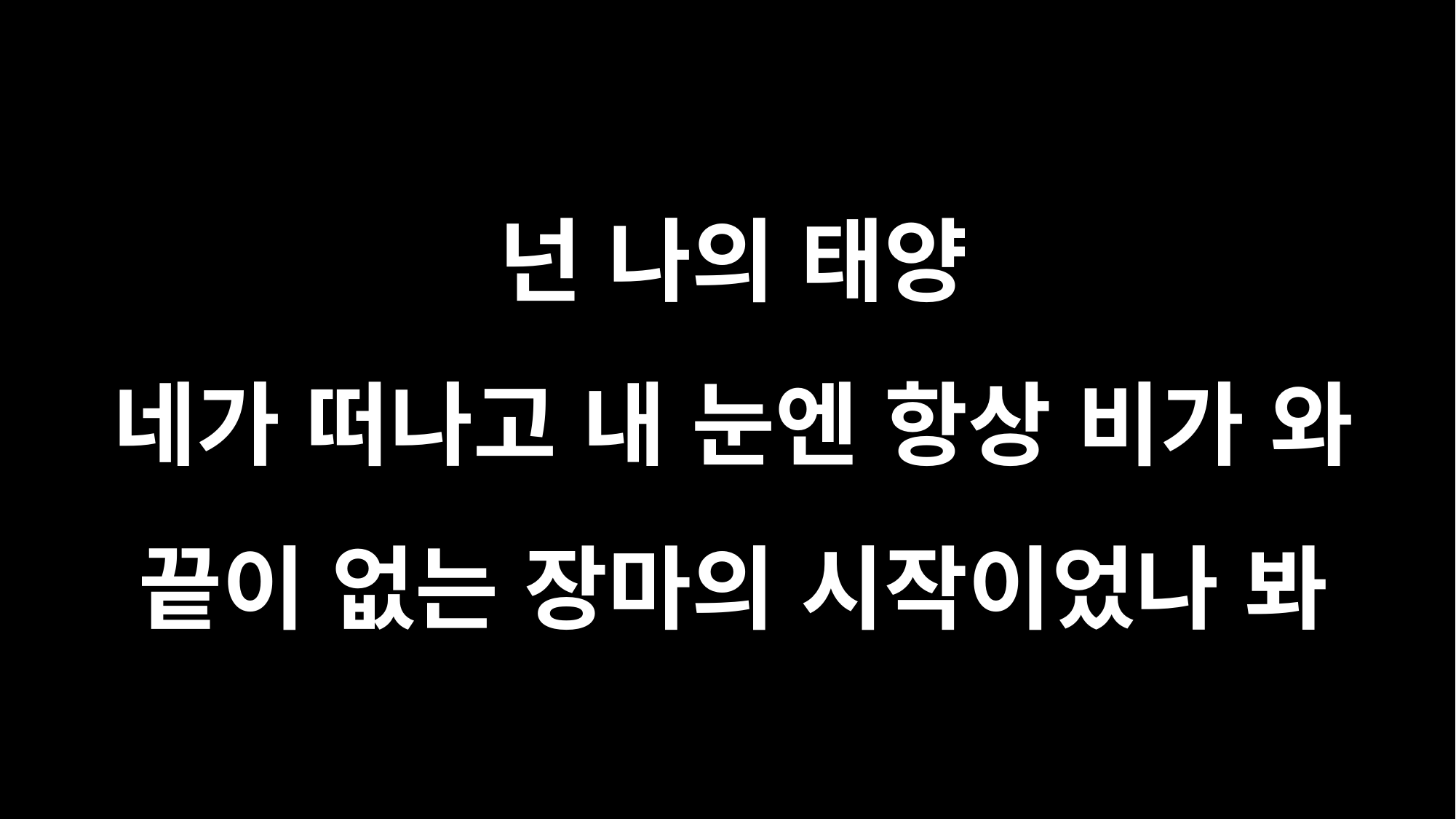

넌 나의 태양
네가 떠나고 내 눈엔 항상 비가 와
끝이 없는 장마의 시작이었나 봐